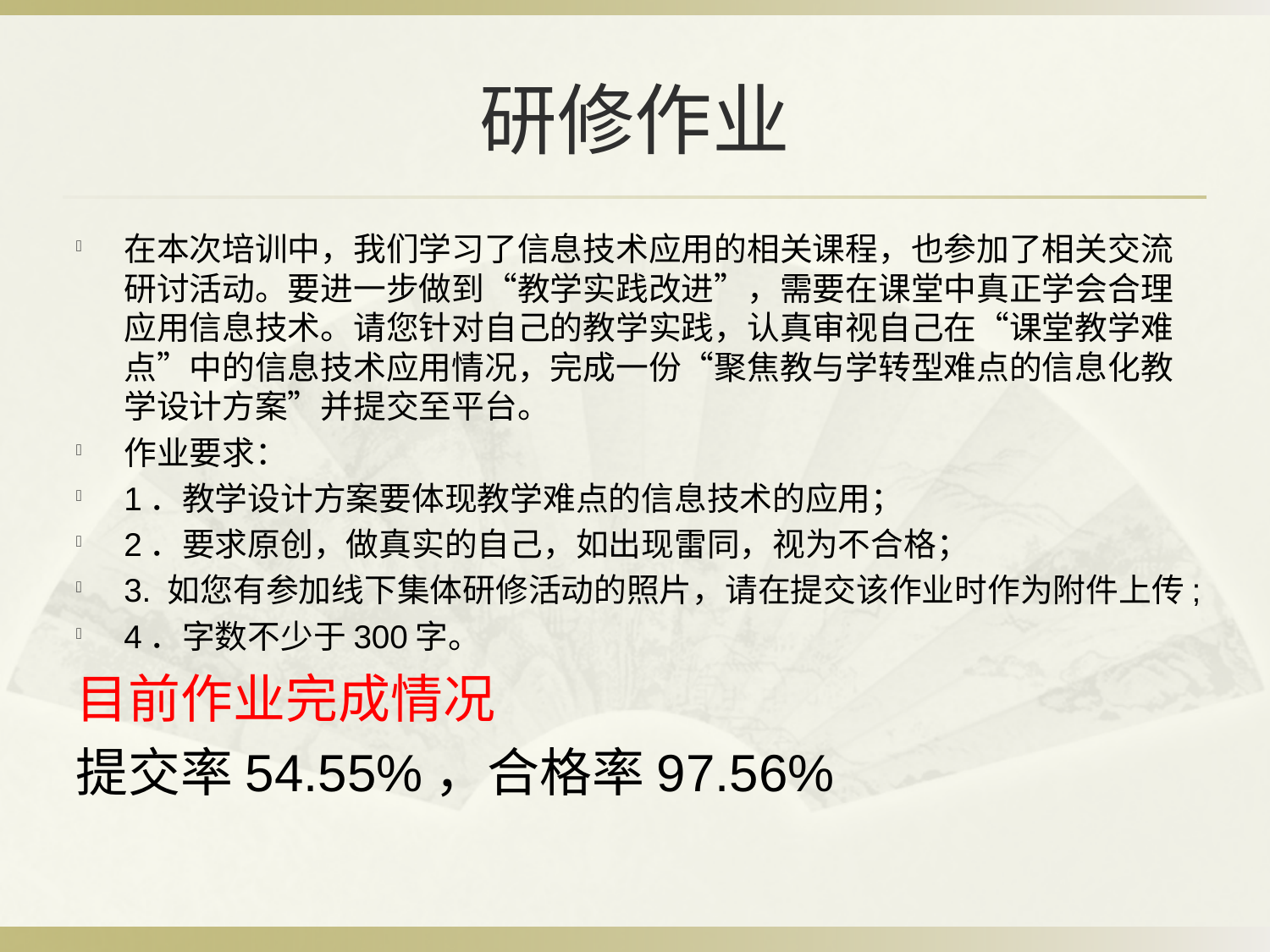

# 研修作业
在本次培训中，我们学习了信息技术应用的相关课程，也参加了相关交流研讨活动。要进一步做到“教学实践改进”，需要在课堂中真正学会合理应用信息技术。请您针对自己的教学实践，认真审视自己在“课堂教学难点”中的信息技术应用情况，完成一份“聚焦教与学转型难点的信息化教学设计方案”并提交至平台。
作业要求：
1．教学设计方案要体现教学难点的信息技术的应用；
2．要求原创，做真实的自己，如出现雷同，视为不合格；
3. 如您有参加线下集体研修活动的照片，请在提交该作业时作为附件上传;
4．字数不少于300字。
目前作业完成情况
提交率54.55%，合格率97.56%